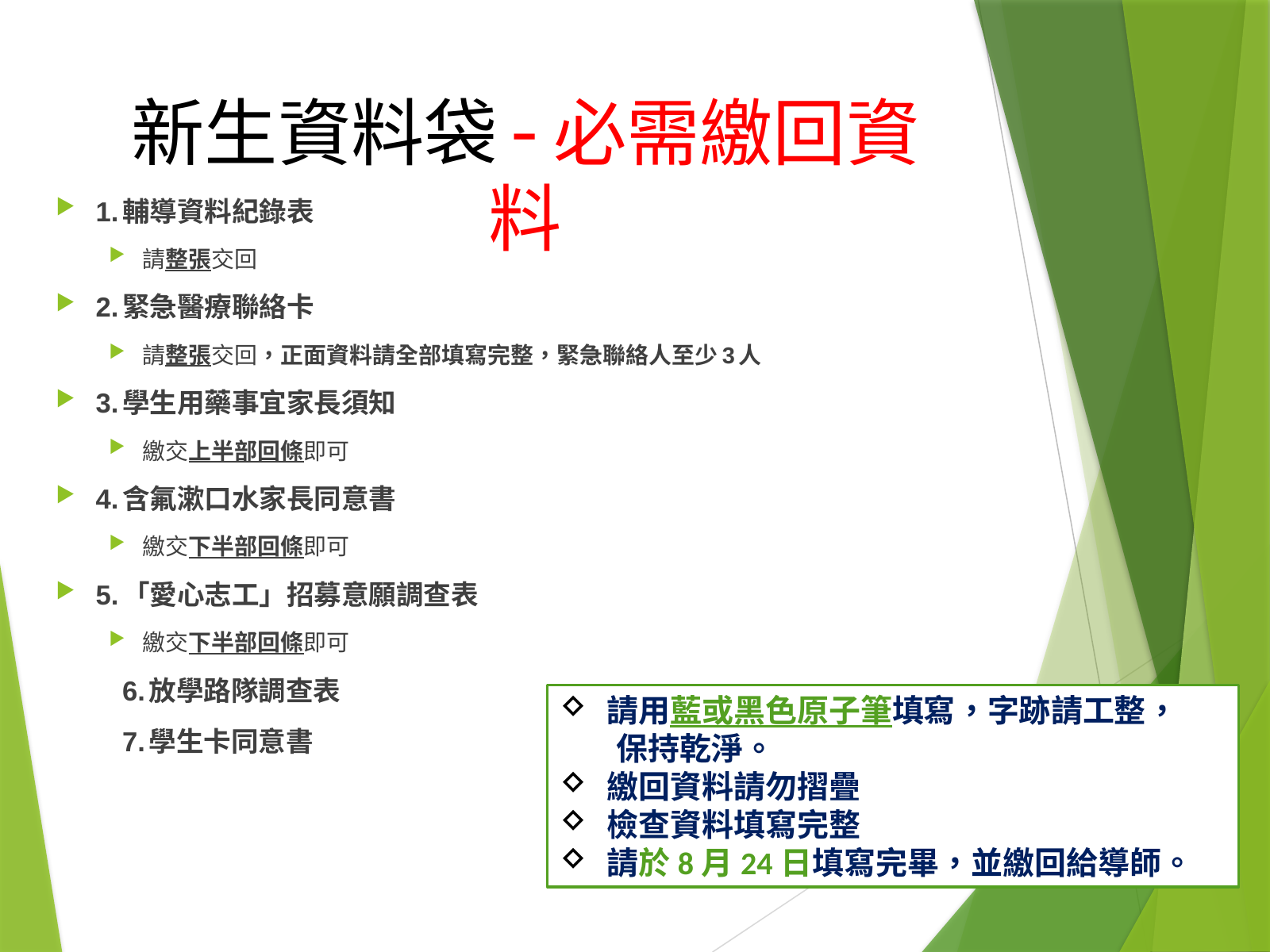

# 新生資料袋-必需繳回資料
1.輔導資料紀錄表
請整張交回
2.緊急醫療聯絡卡
請整張交回，正面資料請全部填寫完整，緊急聯絡人至少3人
3.學生用藥事宜家長須知
繳交上半部回條即可
4.含氟漱口水家長同意書
繳交下半部回條即可
5.「愛心志工」招募意願調查表
繳交下半部回條即可
6.放學路隊調查表
7.學生卡同意書
請用藍或黑色原子筆填寫，字跡請工整，
       保持乾淨。
繳回資料請勿摺疊
檢查資料填寫完整
請於8月24日填寫完畢，並繳回給導師。